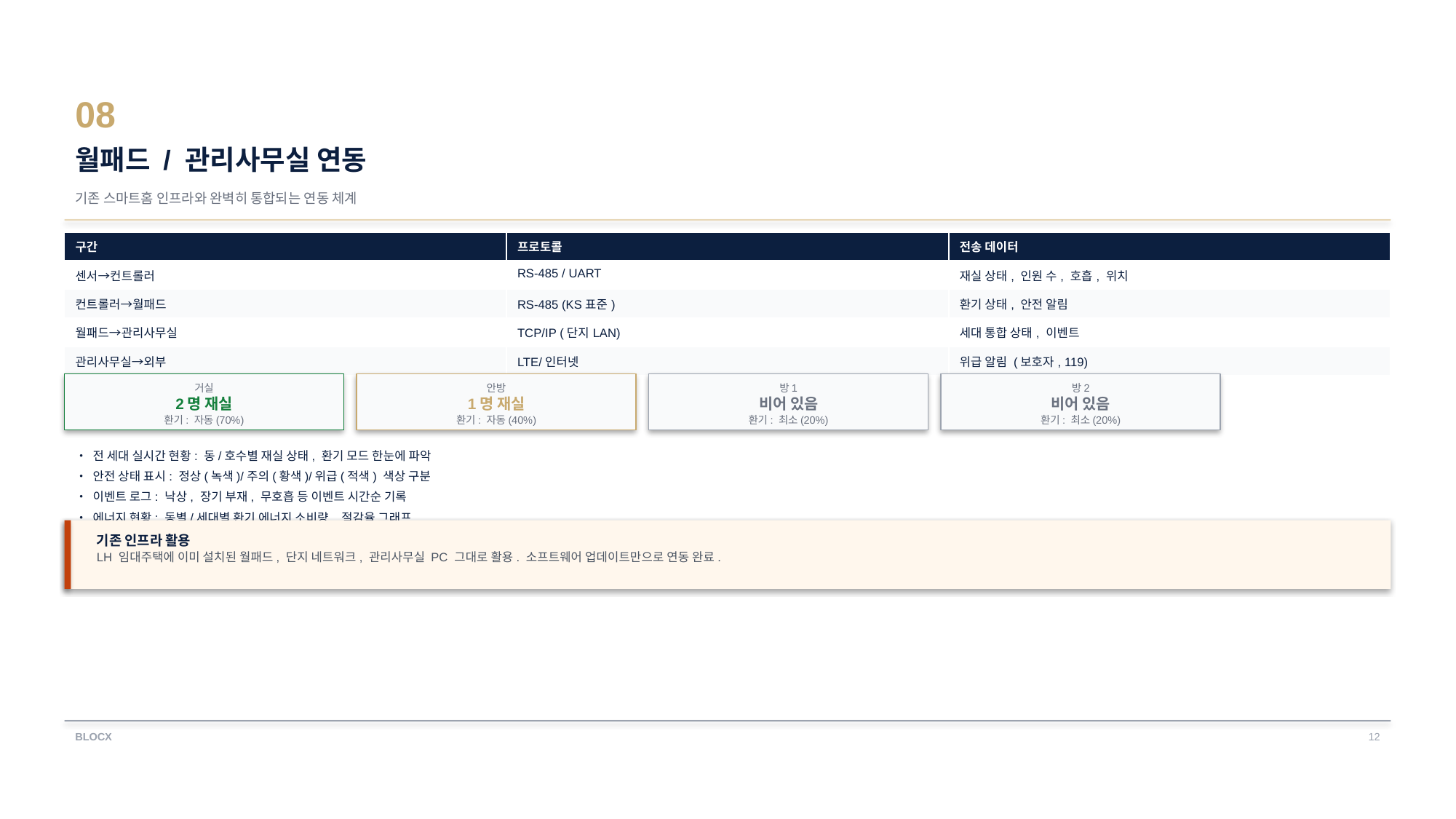

08
월패드 / 관리사무실 연동
기존 스마트홈 인프라와 완벽히 통합되는 연동 체계

| 구간 | 프로토콜 | 전송 데이터 |
| --- | --- | --- |
| 센서→컨트롤러 | RS-485 / UART | 재실 상태, 인원 수, 호흡, 위치 |
| 컨트롤러→월패드 | RS-485 (KS표준) | 환기 상태, 안전 알림 |
| 월패드→관리사무실 | TCP/IP (단지LAN) | 세대 통합 상태, 이벤트 |
| 관리사무실→외부 | LTE/인터넷 | 위급 알림 (보호자, 119) |

거실
안방
방1
방2
2명 재실
1명 재실
비어 있음
비어 있음
환기: 자동(70%)
환기: 자동(40%)
환기: 최소(20%)
환기: 최소(20%)
• 전 세대 실시간 현황: 동/호수별 재실 상태, 환기 모드 한눈에 파악
• 안전 상태 표시: 정상(녹색)/주의(황색)/위급(적색) 색상 구분
• 이벤트 로그: 낙상, 장기 부재, 무호흡 등 이벤트 시간순 기록
• 에너지 현황: 동별/세대별 환기 에너지 소비량, 절감율 그래프

기존 인프라 활용
LH 임대주택에 이미 설치된 월패드, 단지 네트워크, 관리사무실 PC 그대로 활용. 소프트웨어 업데이트만으로 연동 완료.

BLOCX
12